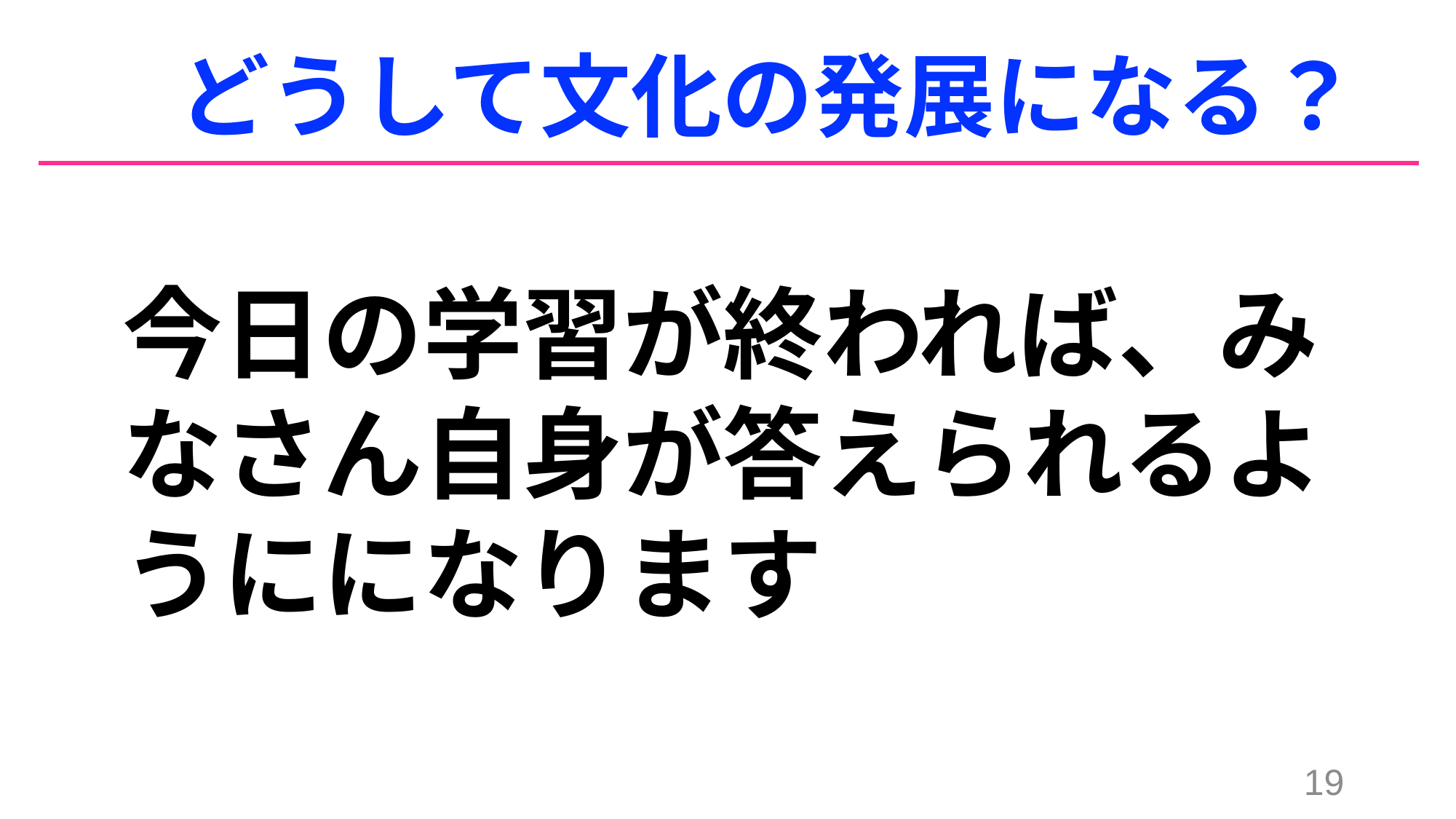

# どうして文化の発展になる？
今日の学習が終われば、みなさん自身が答えられるようにになります
19